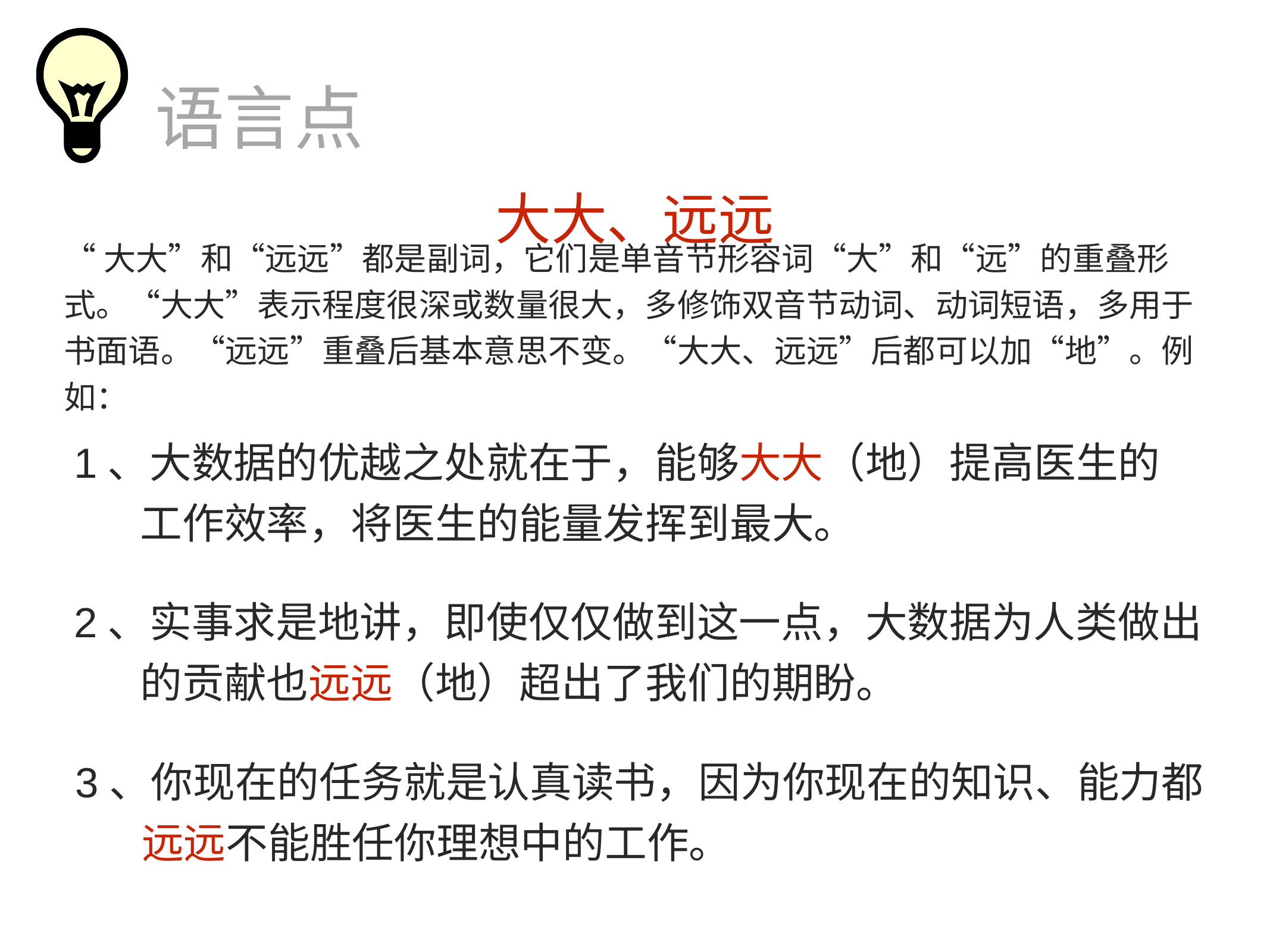

语言点
大大、远远
“大大”和“远远”都是副词，它们是单音节形容词“大”和“远”的重叠形式。“大大”表示程度很深或数量很大，多修饰双音节动词、动词短语，多用于书面语。“远远”重叠后基本意思不变。“大大、远远”后都可以加“地”。例如：
1、大数据的优越之处就在于，能够大大（地）提高医生的
      工作效率，将医生的能量发挥到最大。
2、实事求是地讲，即使仅仅做到这一点，大数据为人类做出
      的贡献也远远（地）超出了我们的期盼。
3、你现在的任务就是认真读书，因为你现在的知识、能力都
      远远不能胜任你理想中的工作。